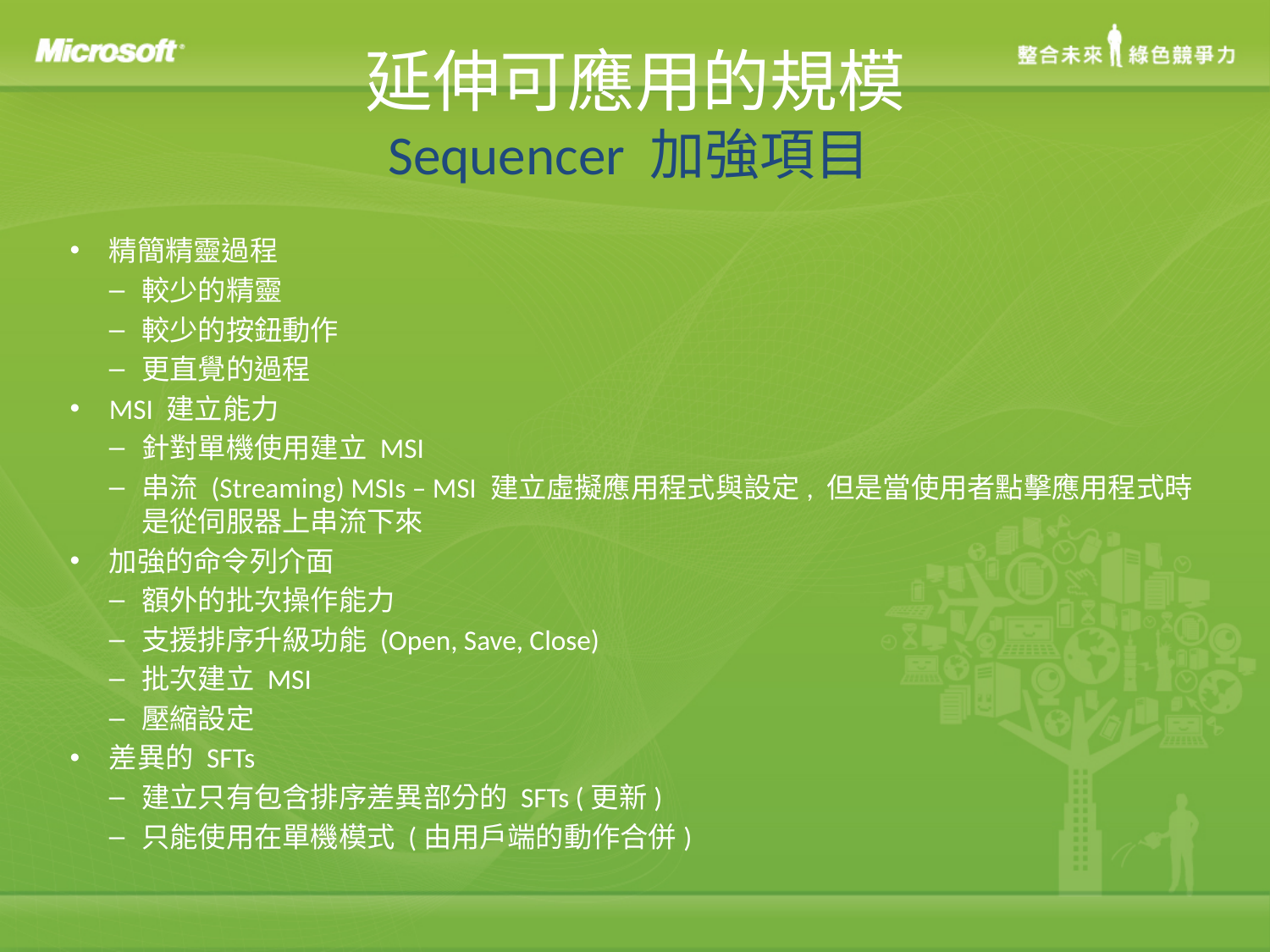

# 延伸可應用的規模 Sequencer 加強項目
精簡精靈過程
較少的精靈
較少的按鈕動作
更直覺的過程
MSI 建立能力
針對單機使用建立 MSI
串流 (Streaming) MSIs – MSI 建立虛擬應用程式與設定, 但是當使用者點擊應用程式時是從伺服器上串流下來
加強的命令列介面
額外的批次操作能力
支援排序升級功能 (Open, Save, Close)
批次建立 MSI
壓縮設定
差異的 SFTs
建立只有包含排序差異部分的 SFTs (更新)
只能使用在單機模式 (由用戶端的動作合併)